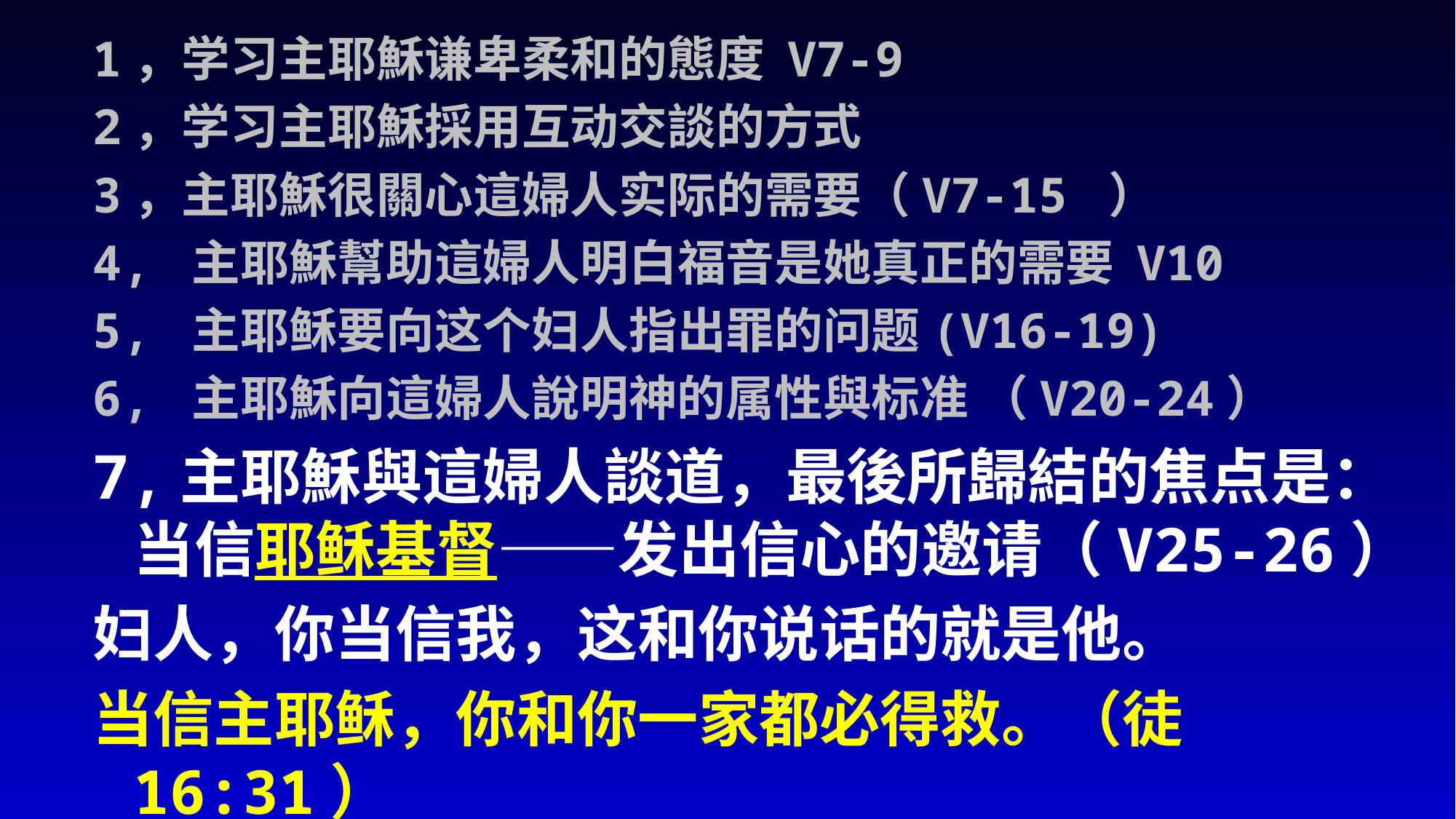

1，学习主耶穌谦卑柔和的態度 V7-9
2，学习主耶穌採用互动交談的方式
3，主耶穌很關心這婦人实际的需要（V7-15 ）
4, 主耶穌幫助這婦人明白福音是她真正的需要 V10
5, 主耶稣要向这个妇人指出罪的问题(V16-19)
6, 主耶穌向這婦人說明神的属性與标准 （V20-24）
7,主耶穌與這婦人談道，最後所歸結的焦点是：当信耶稣基督——发出信心的邀请（V25-26）
妇人，你当信我，这和你说话的就是他。
当信主耶稣，你和你一家都必得救。（徒16:31）